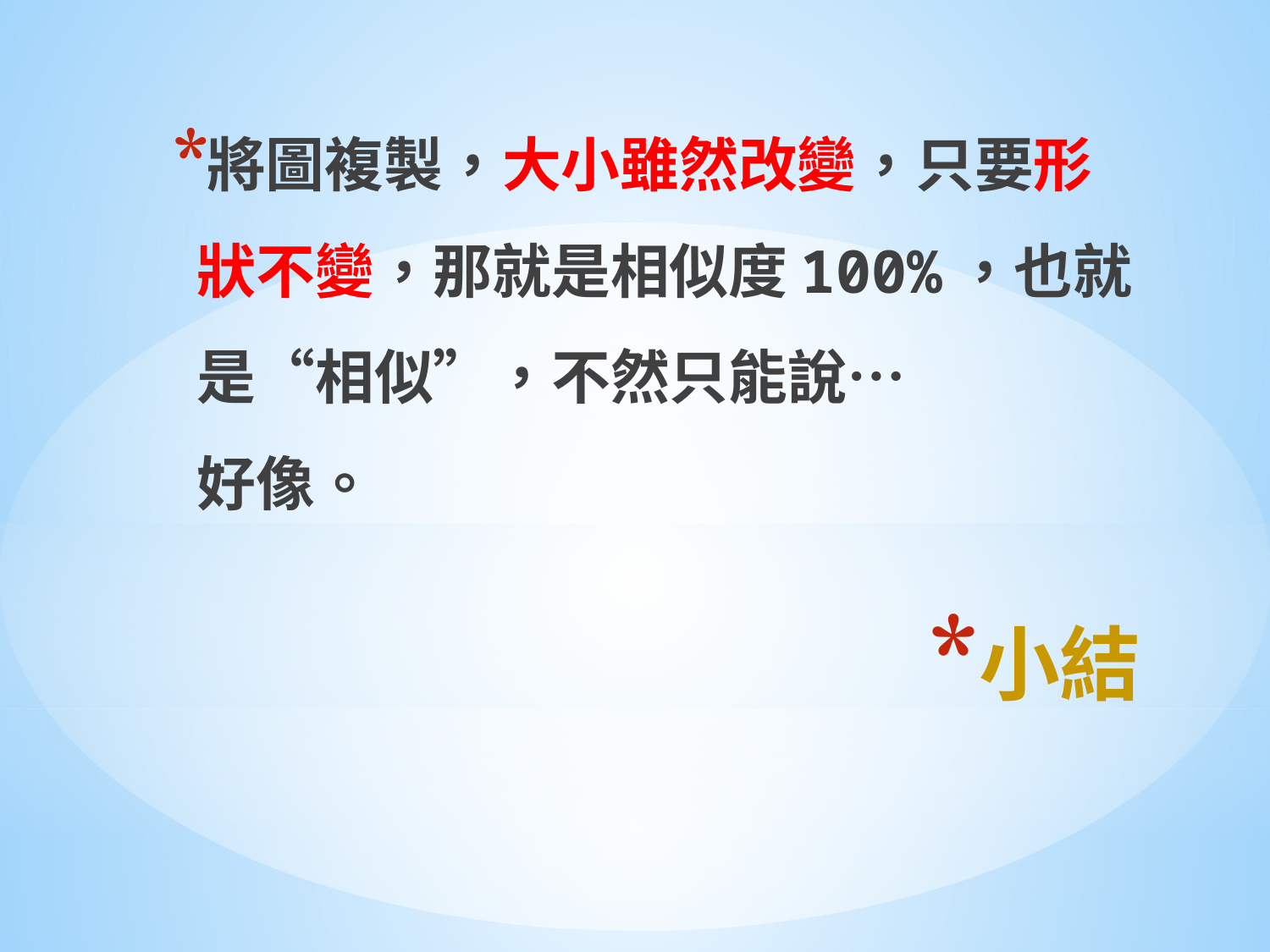

將圖複製，大小雖然改變，只要形狀不變，那就是相似度100%，也就是“相似”，不然只能說…
好像。
# 小結